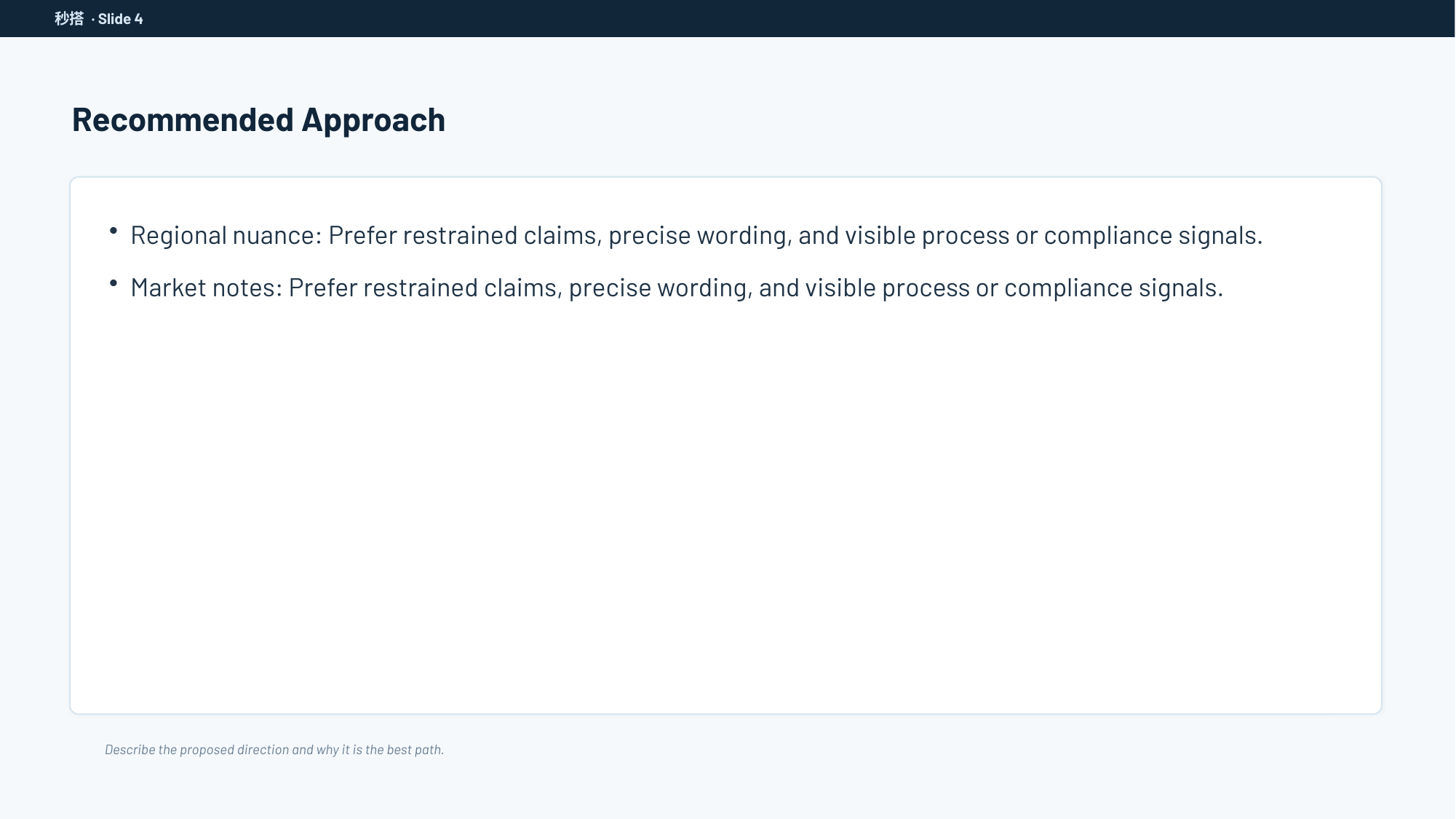

秒搭 · Slide 4
Recommended Approach

Regional nuance: Prefer restrained claims, precise wording, and visible process or compliance signals.
Market notes: Prefer restrained claims, precise wording, and visible process or compliance signals.
Describe the proposed direction and why it is the best path.